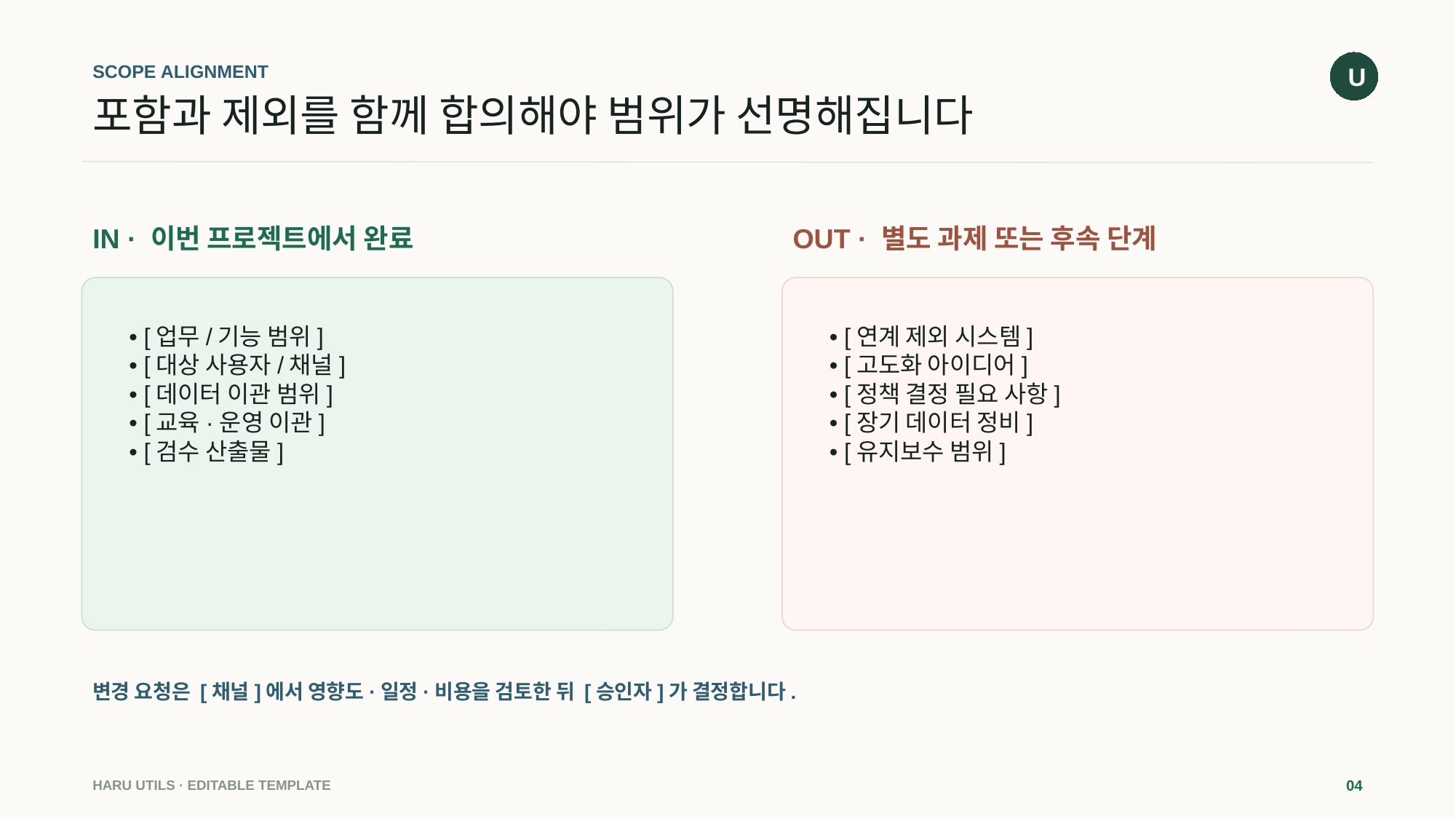

U
SCOPE ALIGNMENT
# 포함과 제외를 함께 합의해야 범위가 선명해집니다

IN · 이번 프로젝트에서 완료
OUT · 별도 과제 또는 후속 단계

• [업무/기능 범위]
• [대상 사용자/채널]
• [데이터 이관 범위]
• [교육·운영 이관]
• [검수 산출물]
• [연계 제외 시스템]
• [고도화 아이디어]
• [정책 결정 필요 사항]
• [장기 데이터 정비]
• [유지보수 범위]
변경 요청은 [채널]에서 영향도·일정·비용을 검토한 뒤 [승인자]가 결정합니다.
HARU UTILS · EDITABLE TEMPLATE
04